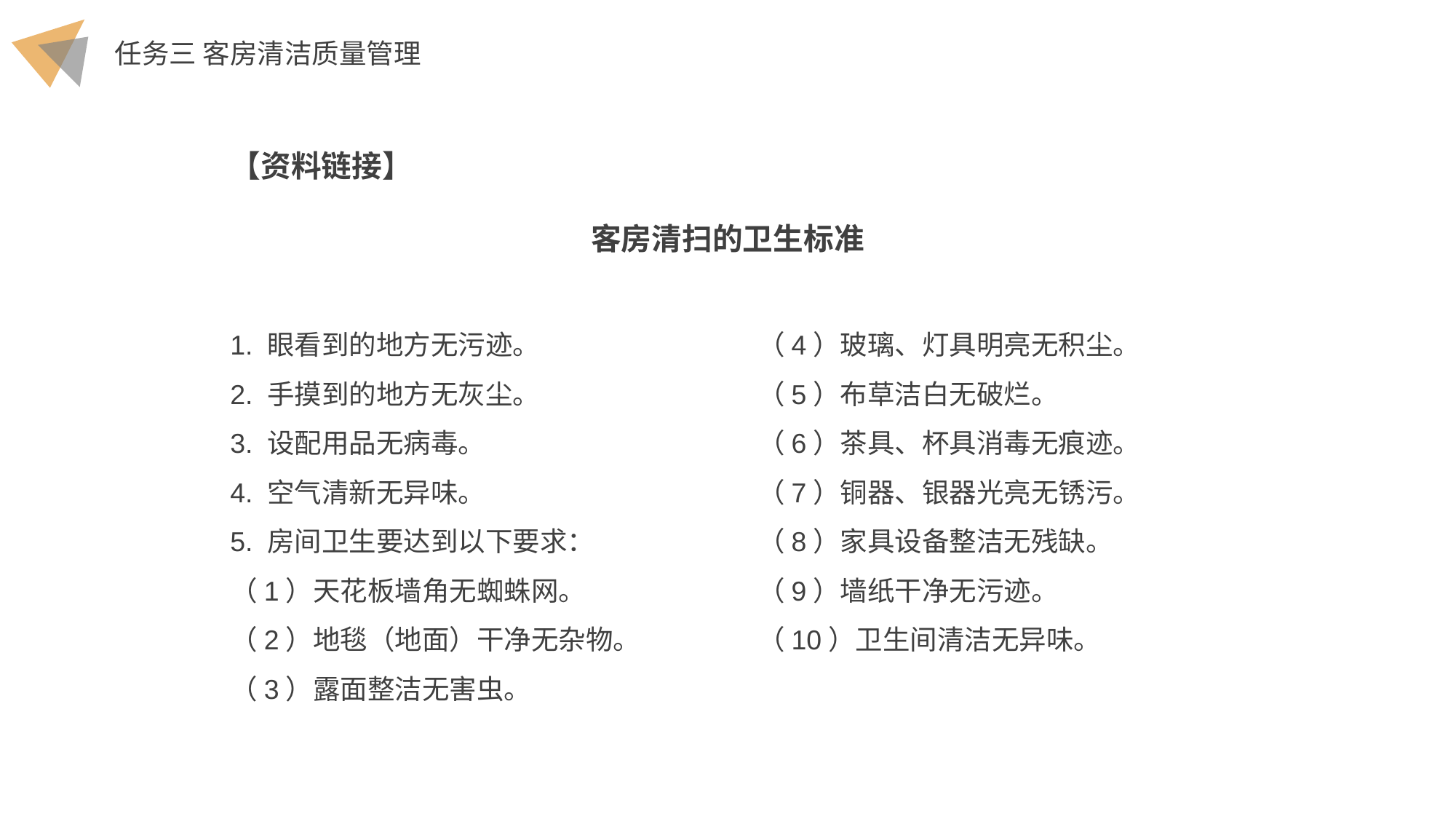

【资料链接】
客房清扫的卫生标准
1. 眼看到的地方无污迹。
2. 手摸到的地方无灰尘。
3. 设配用品无病毒。
4. 空气清新无异味。
5. 房间卫生要达到以下要求：
（1）天花板墙角无蜘蛛网。
（2）地毯（地面）干净无杂物。
（3）露面整洁无害虫。
（4）玻璃、灯具明亮无积尘。
（5）布草洁白无破烂。
（6）茶具、杯具消毒无痕迹。
（7）铜器、银器光亮无锈污。
（8）家具设备整洁无残缺。
（9）墙纸干净无污迹。
（10）卫生间清洁无异味。